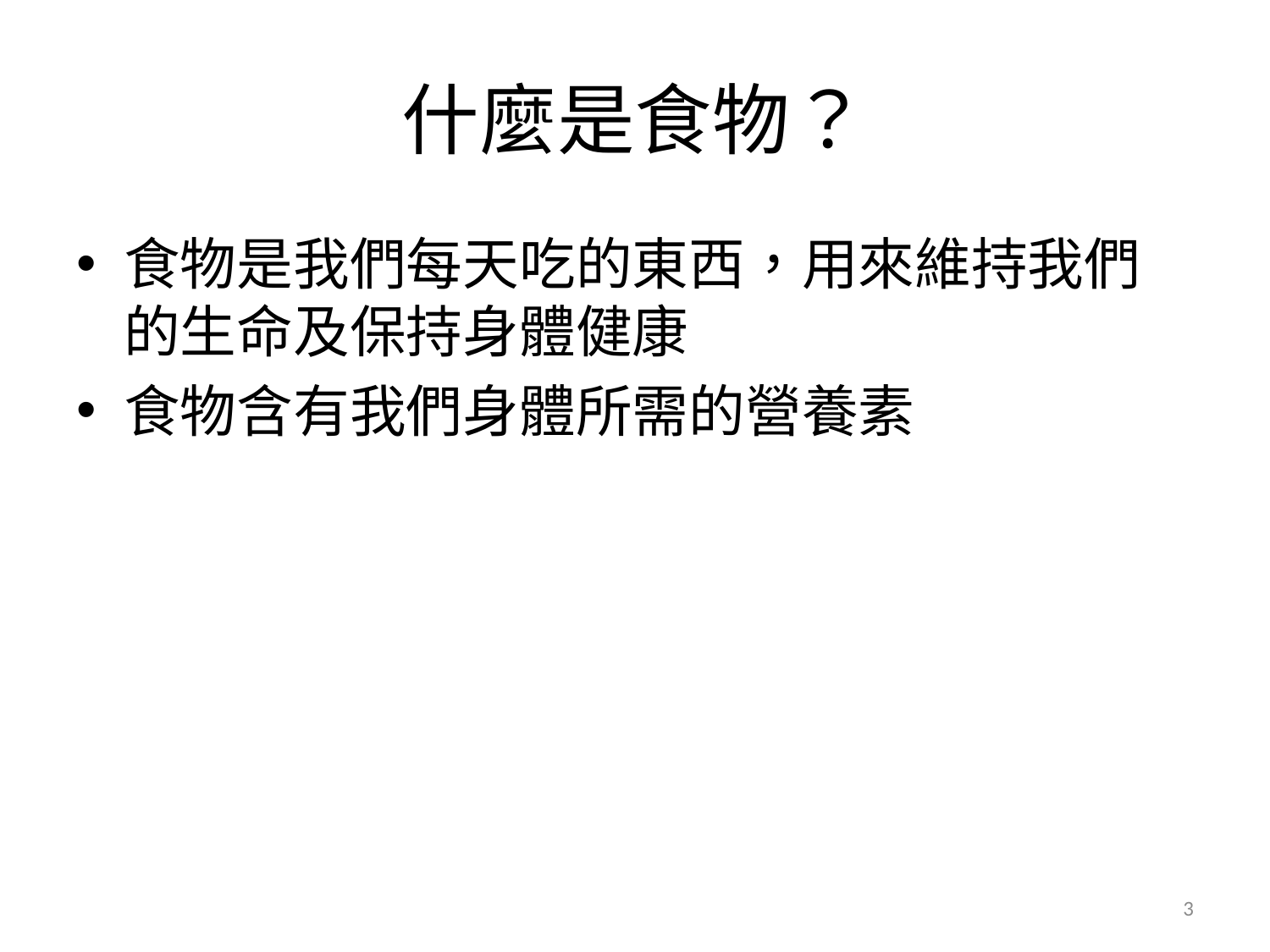

# 什麼是食物？
食物是我們每天吃的東西，用來維持我們的生命及保持身體健康
食物含有我們身體所需的營養素
3